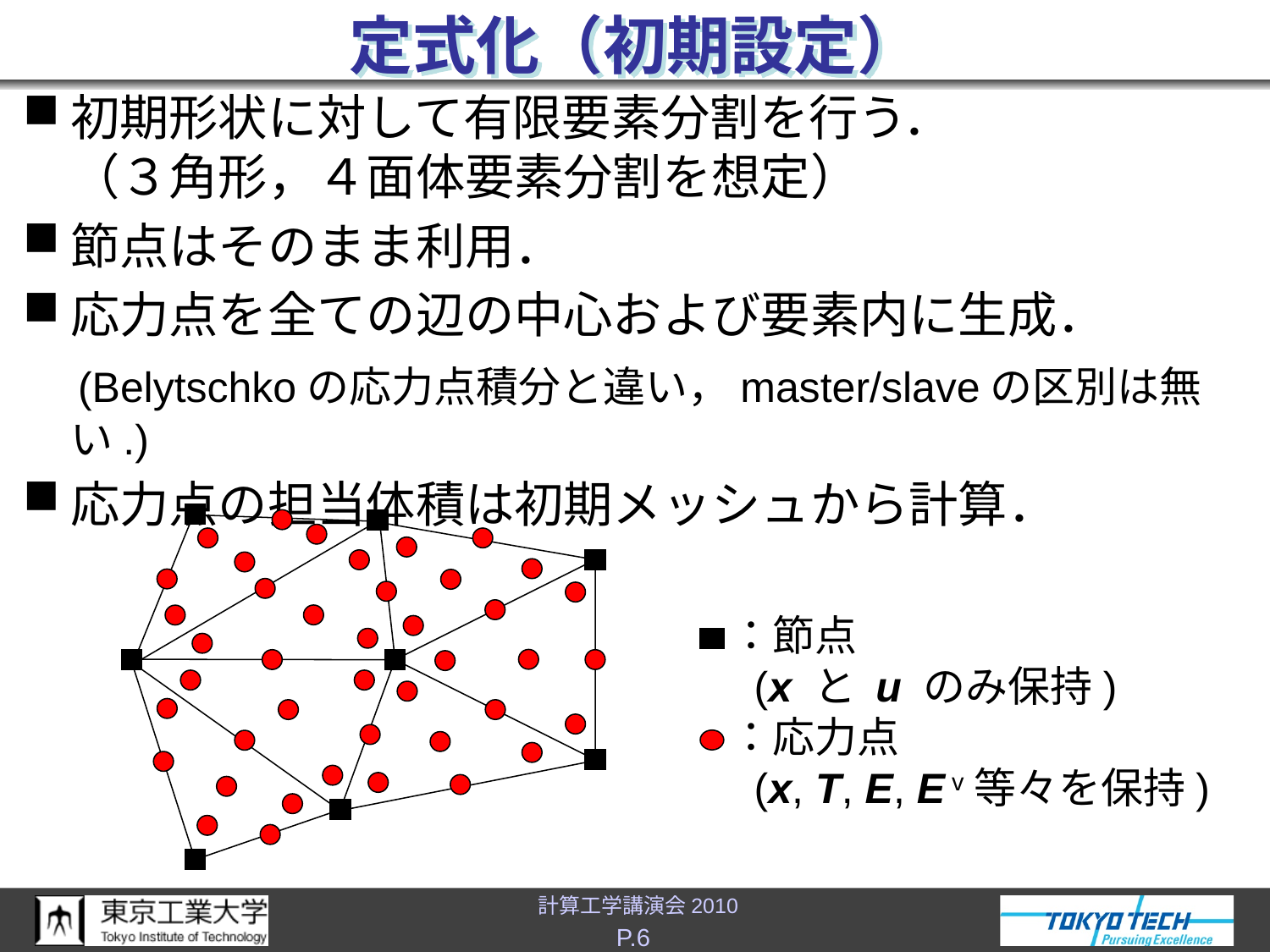

# 定式化（初期設定）
初期形状に対して有限要素分割を行う．
（３角形，４面体要素分割を想定）
節点はそのまま利用．
応力点を全ての辺の中心および要素内に生成．
    (Belytschkoの応力点積分と違い，master/slaveの区別は無い.)
応力点の担当体積は初期メッシュから計算．

：節点
  (x と u のみ保持)
：応力点
  (x, T, E, E v等々を保持)